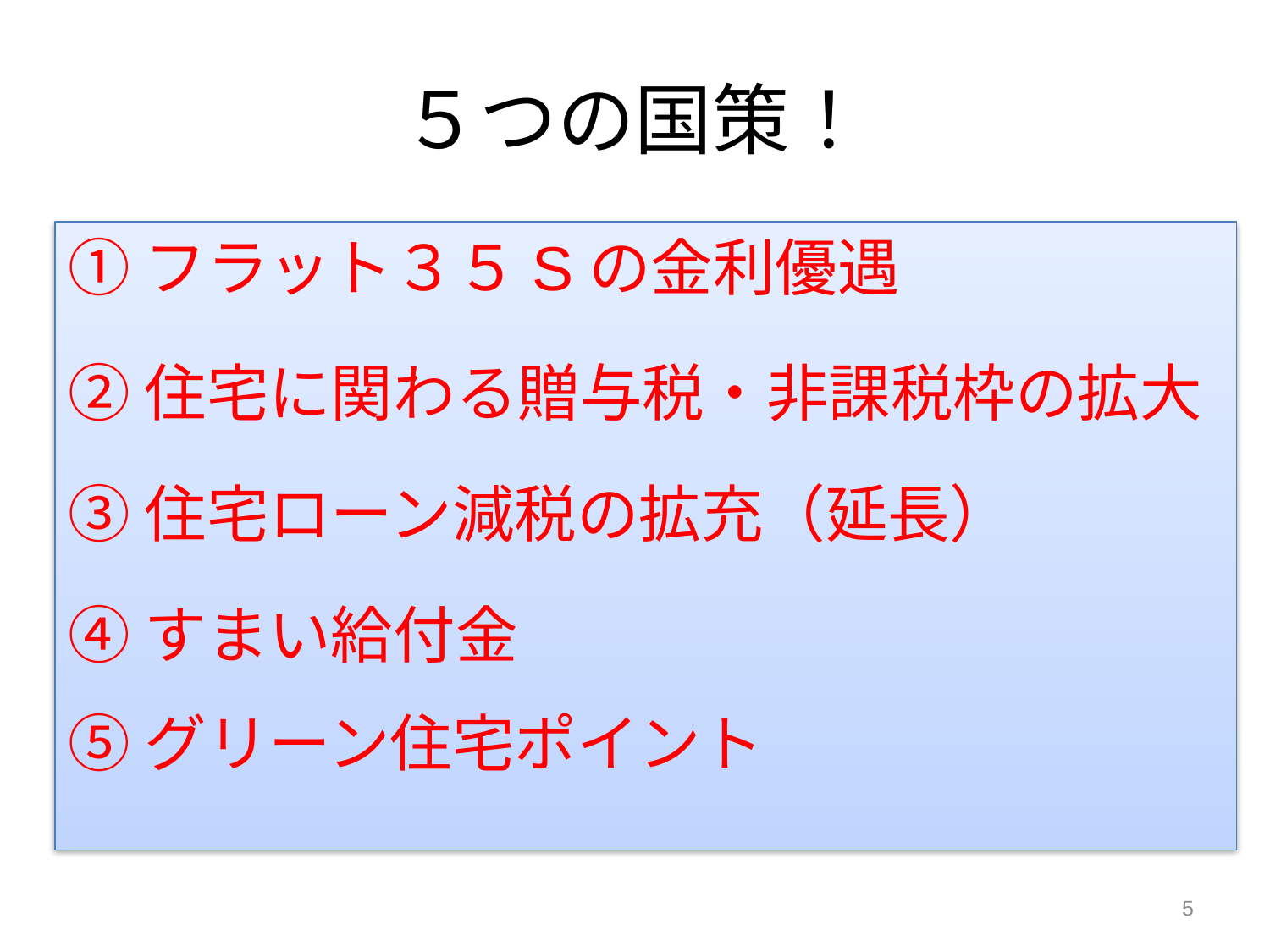

# ５つの国策！
①フラット３５Sの金利優遇

②住宅に関わる贈与税・非課税枠の拡大

③住宅ローン減税の拡充（延長）

④すまい給付金

⑤グリーン住宅ポイント

5